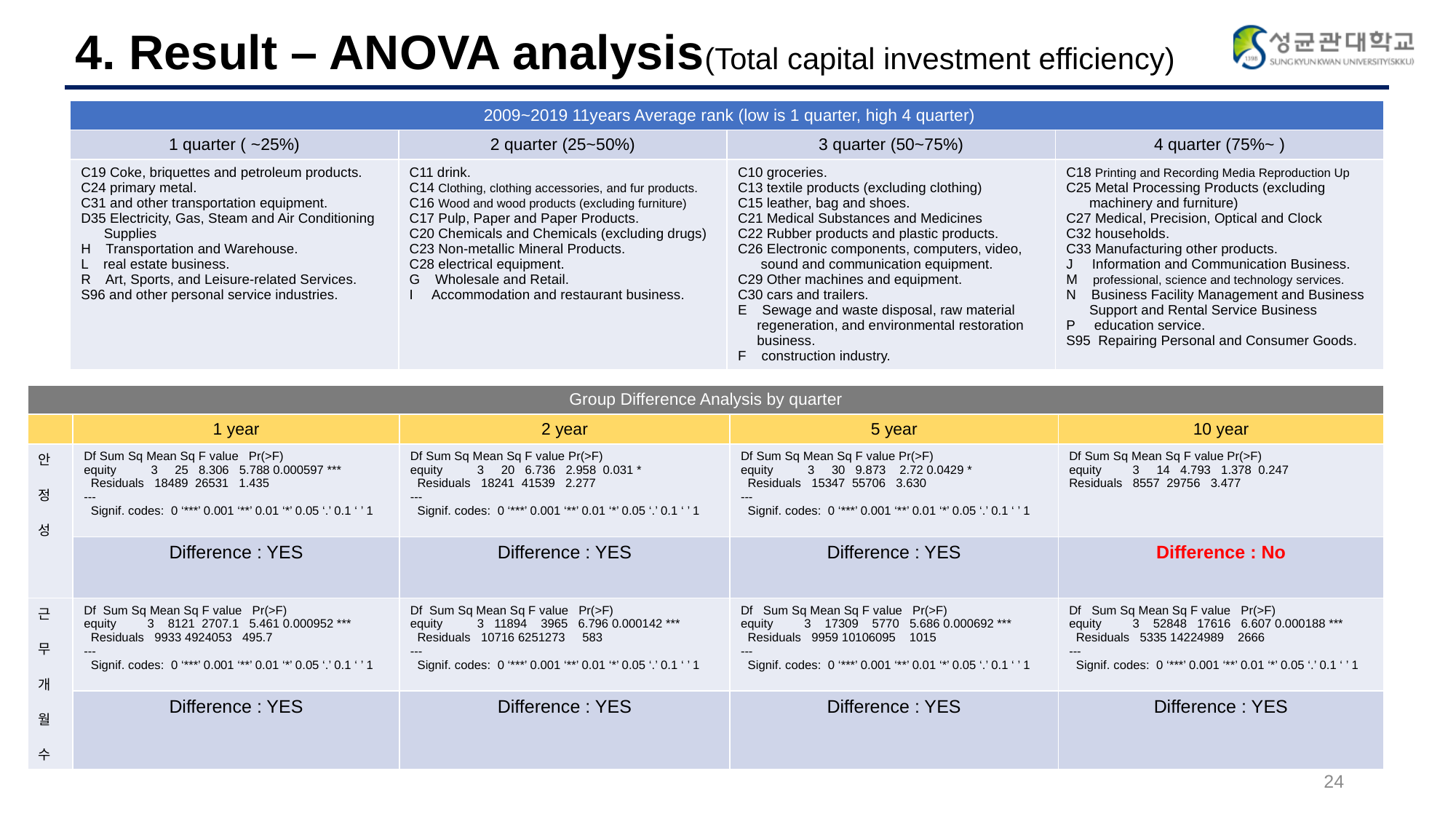

4. Result – ANOVA analysis(Total capital investment efficiency)

| 2009~2019 11years Average rank (low is 1 quarter, high 4 quarter) | 25~50% | 50~75% | 75%~ |
| --- | --- | --- | --- |
| 1 quarter ( ~25%) | 2 quarter (25~50%) | 3 quarter (50~75%) | 4 quarter (75%~ ) |
| C19 Coke, briquettes and petroleum products. C24 primary metal. C31 and other transportation equipment. D35 Electricity, Gas, Steam and Air Conditioning Supplies H Transportation and Warehouse. L real estate business. R Art, Sports, and Leisure-related Services. S96 and other personal service industries. | C11 drink. C14 Clothing, clothing accessories, and fur products. C16 Wood and wood products (excluding furniture) C17 Pulp, Paper and Paper Products. C20 Chemicals and Chemicals (excluding drugs) C23 Non-metallic Mineral Products. C28 electrical equipment. G Wholesale and Retail. I Accommodation and restaurant business. | C10 groceries. C13 textile products (excluding clothing) C15 leather, bag and shoes. C21 Medical Substances and Medicines C22 Rubber products and plastic products. C26 Electronic components, computers, video, sound and communication equipment. C29 Other machines and equipment. C30 cars and trailers. E Sewage and waste disposal, raw material regeneration, and environmental restoration business. F construction industry. | C18 Printing and Recording Media Reproduction Up C25 Metal Processing Products (excluding machinery and furniture) C27 Medical, Precision, Optical and Clock C32 households. C33 Manufacturing other products. J Information and Communication Business. M professional, science and technology services. N Business Facility Management and Business Support and Rental Service Business P education service. S95 Repairing Personal and Consumer Goods. |

| Group Difference Analysis by quarter |  | 25~50% | 50~75% | 75%~ |
| --- | --- | --- | --- | --- |
|  | 1 year | 2 year | 5 year | 10 year |
| 안 정 성 | Df Sum Sq Mean Sq F value Pr(>F) equity 3 25 8.306 5.788 0.000597 \*\*\* Residuals 18489 26531 1.435 --- Signif. codes: 0 ‘\*\*\*’ 0.001 ‘\*\*’ 0.01 ‘\*’ 0.05 ‘.’ 0.1 ‘ ’ 1 | Df Sum Sq Mean Sq F value Pr(>F) equity 3 20 6.736 2.958 0.031 \* Residuals 18241 41539 2.277 --- Signif. codes: 0 ‘\*\*\*’ 0.001 ‘\*\*’ 0.01 ‘\*’ 0.05 ‘.’ 0.1 ‘ ’ 1 | Df Sum Sq Mean Sq F value Pr(>F) equity 3 30 9.873 2.72 0.0429 \* Residuals 15347 55706 3.630 --- Signif. codes: 0 ‘\*\*\*’ 0.001 ‘\*\*’ 0.01 ‘\*’ 0.05 ‘.’ 0.1 ‘ ’ 1 | Df Sum Sq Mean Sq F value Pr(>F) equity 3 14 4.793 1.378 0.247 Residuals 8557 29756 3.477 |
|  | Difference : YES | Difference : YES | Difference : YES | Difference : No |
| 근 무 개 월 수 | Df Sum Sq Mean Sq F value Pr(>F) equity 3 8121 2707.1 5.461 0.000952 \*\*\* Residuals 9933 4924053 495.7 --- Signif. codes: 0 ‘\*\*\*’ 0.001 ‘\*\*’ 0.01 ‘\*’ 0.05 ‘.’ 0.1 ‘ ’ 1 | Df Sum Sq Mean Sq F value Pr(>F) equity 3 11894 3965 6.796 0.000142 \*\*\* Residuals 10716 6251273 583 --- Signif. codes: 0 ‘\*\*\*’ 0.001 ‘\*\*’ 0.01 ‘\*’ 0.05 ‘.’ 0.1 ‘ ’ 1 | Df Sum Sq Mean Sq F value Pr(>F) equity 3 17309 5770 5.686 0.000692 \*\*\* Residuals 9959 10106095 1015 --- Signif. codes: 0 ‘\*\*\*’ 0.001 ‘\*\*’ 0.01 ‘\*’ 0.05 ‘.’ 0.1 ‘ ’ 1 | Df Sum Sq Mean Sq F value Pr(>F) equity 3 52848 17616 6.607 0.000188 \*\*\* Residuals 5335 14224989 2666 --- Signif. codes: 0 ‘\*\*\*’ 0.001 ‘\*\*’ 0.01 ‘\*’ 0.05 ‘.’ 0.1 ‘ ’ 1 |
|  | Difference : YES | Difference : YES | Difference : YES | Difference : YES |
24